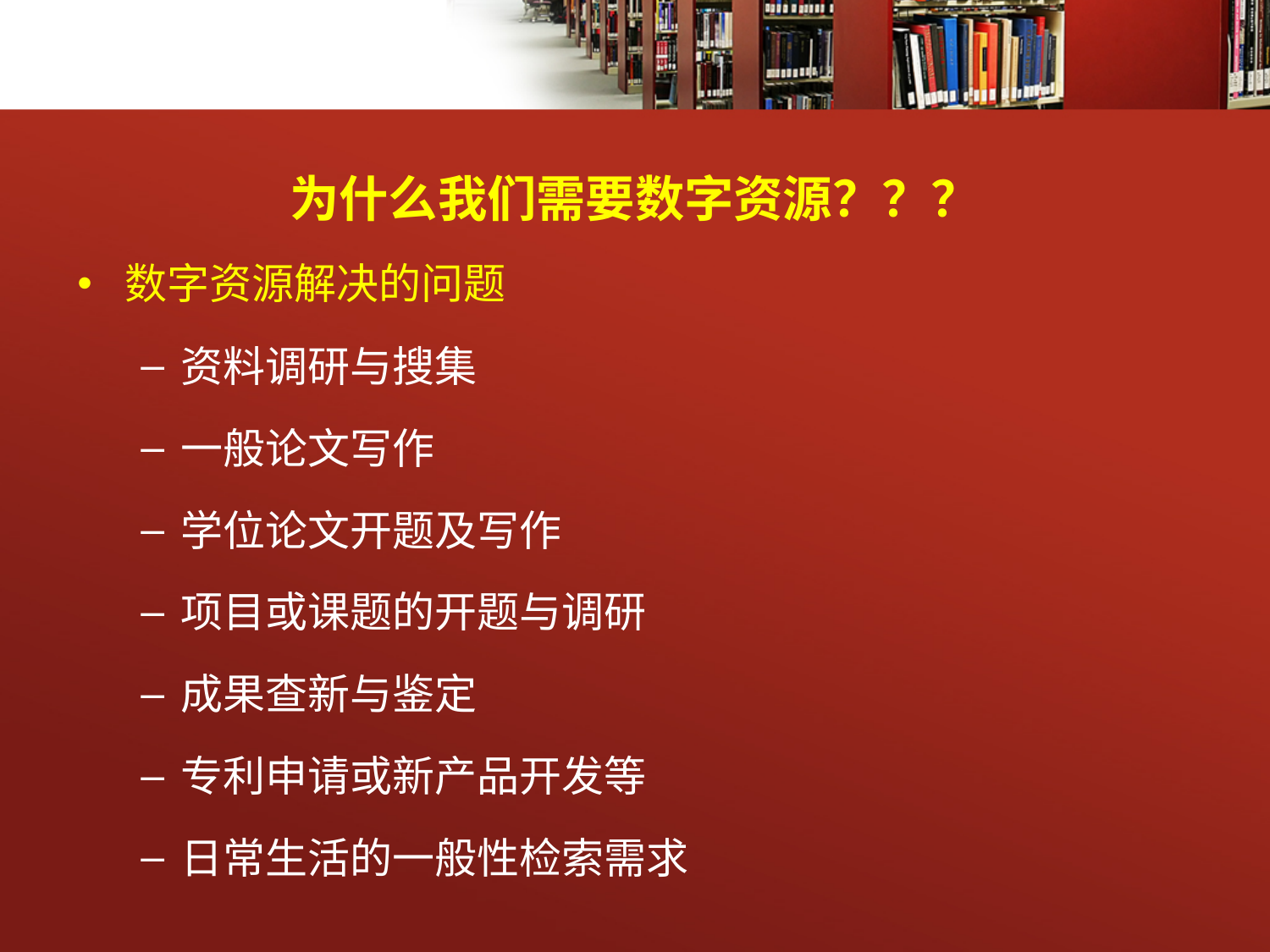

# 为什么我们需要数字资源？？？
数字资源解决的问题
资料调研与搜集
一般论文写作
学位论文开题及写作
项目或课题的开题与调研
成果查新与鉴定
专利申请或新产品开发等
日常生活的一般性检索需求